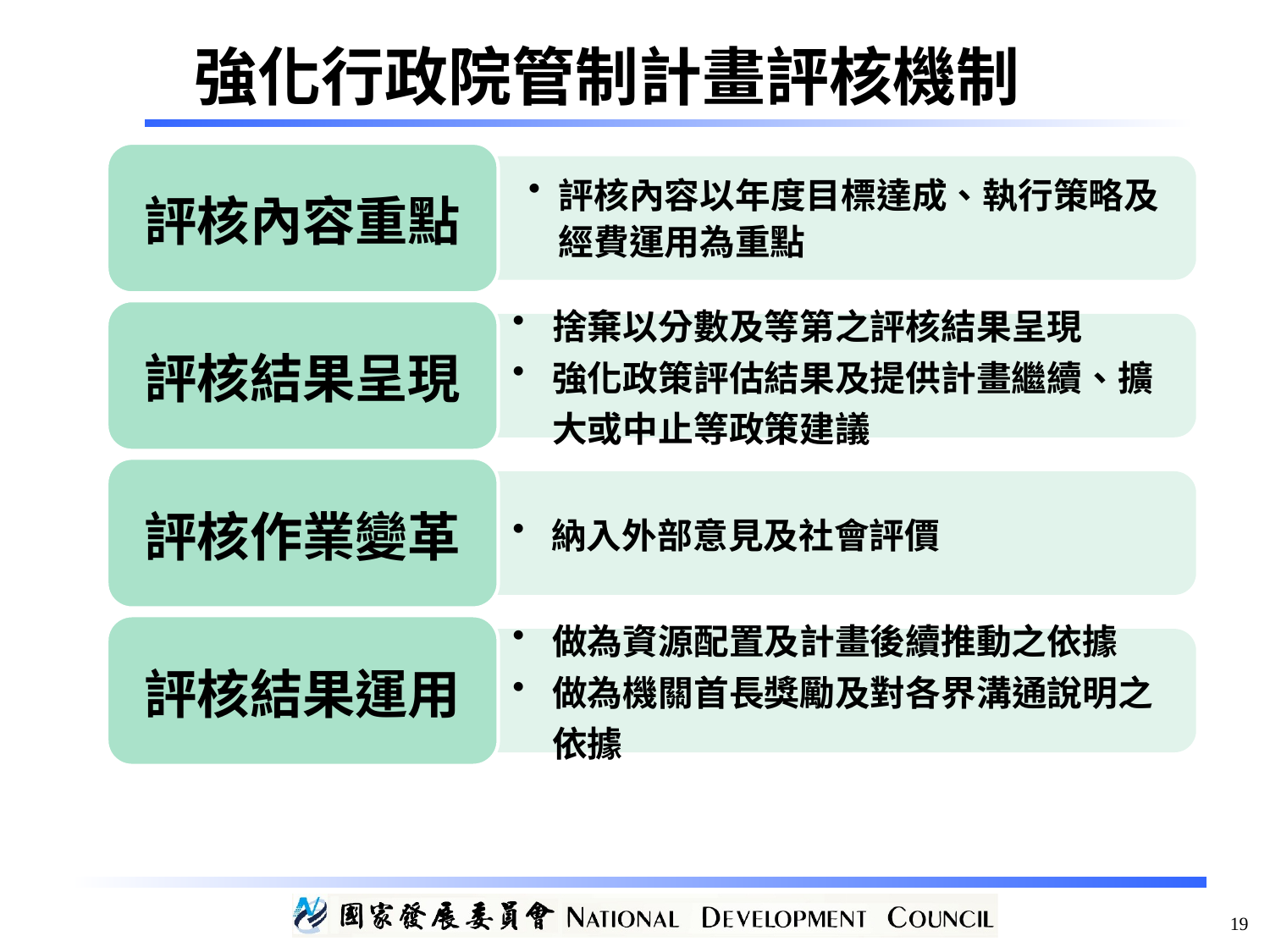

# 強化行政院管制計畫評核機制
評核內容重點
評核內容以年度目標達成、執行策略及經費運用為重點
評核結果呈現
捨棄以分數及等第之評核結果呈現
評核作業變革
  納入外部意見及社會評價
評核結果運用
做為資源配置及計畫後續推動之依據
強化政策評估結果及提供計畫繼續、擴大或中止等政策建議
做為機關首長獎勵及對各界溝通說明之依據

19